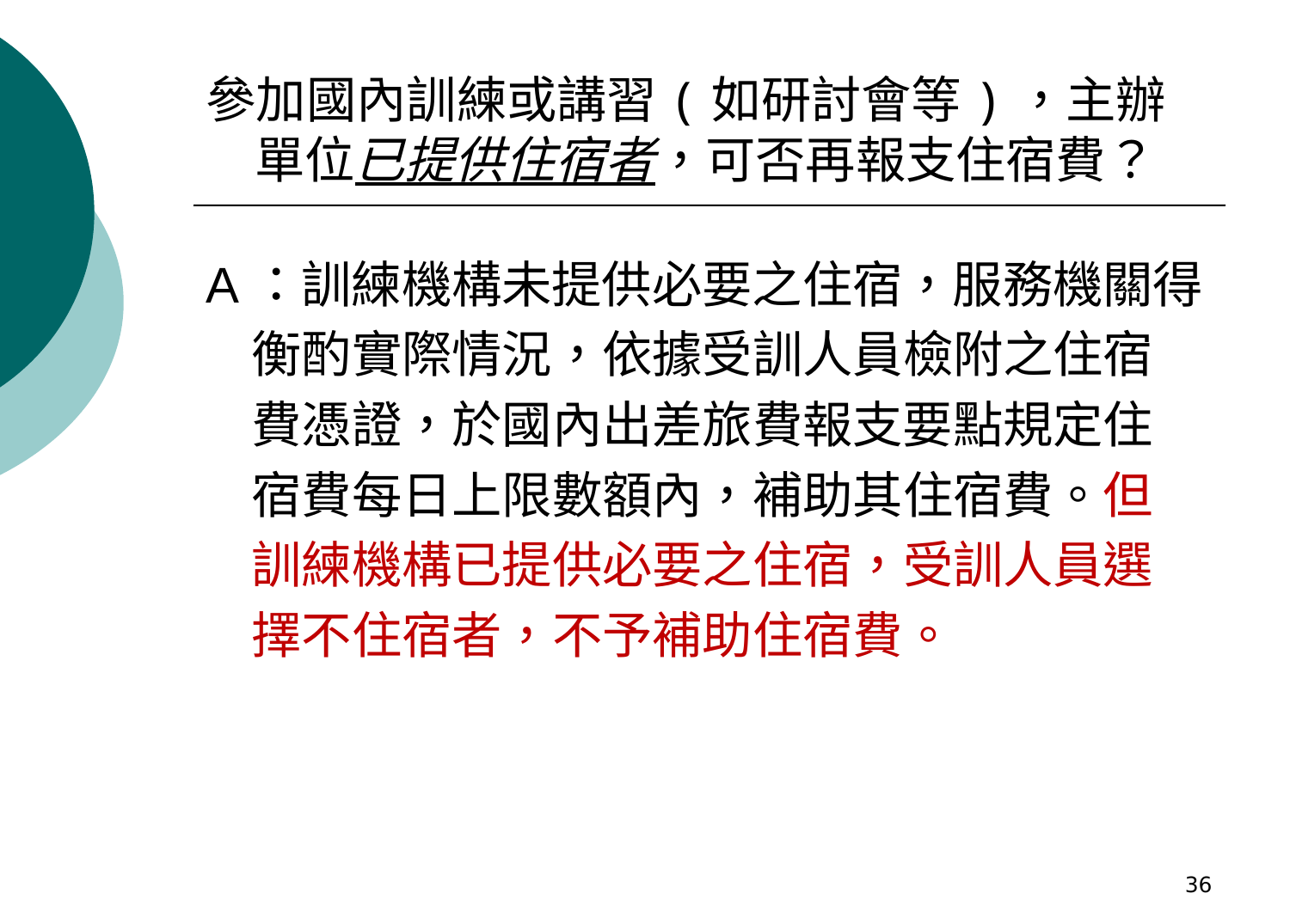

# 參加國內訓練或講習(如研討會等)，主辦單位已提供住宿者，可否再報支住宿費？
A：訓練機構未提供必要之住宿，服務機關得
   衡酌實際情況，依據受訓人員檢附之住宿
   費憑證，於國內出差旅費報支要點規定住
   宿費每日上限數額內，補助其住宿費。但
   訓練機構已提供必要之住宿，受訓人員選
   擇不住宿者，不予補助住宿費。
36